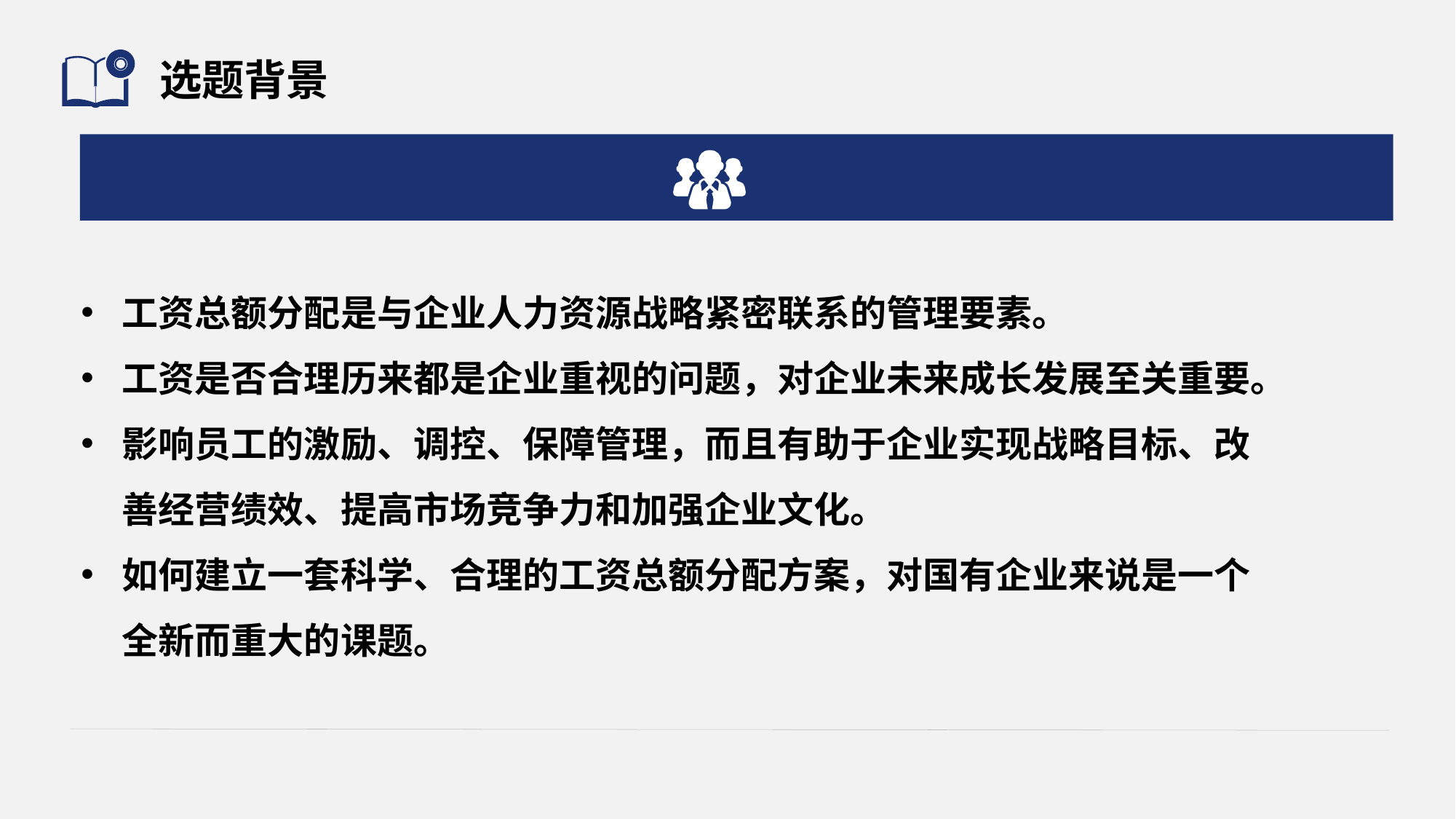

# 选题背景

工资总额分配是与企业人力资源战略紧密联系的管理要素。
工资是否合理历来都是企业重视的问题，对企业未来成长发展至关重要。
影响员工的激励、调控、保障管理，而且有助于企业实现战略目标、改善经营绩效、提高市场竞争力和加强企业文化。
如何建立一套科学、合理的工资总额分配方案，对国有企业来说是一个全新而重大的课题。